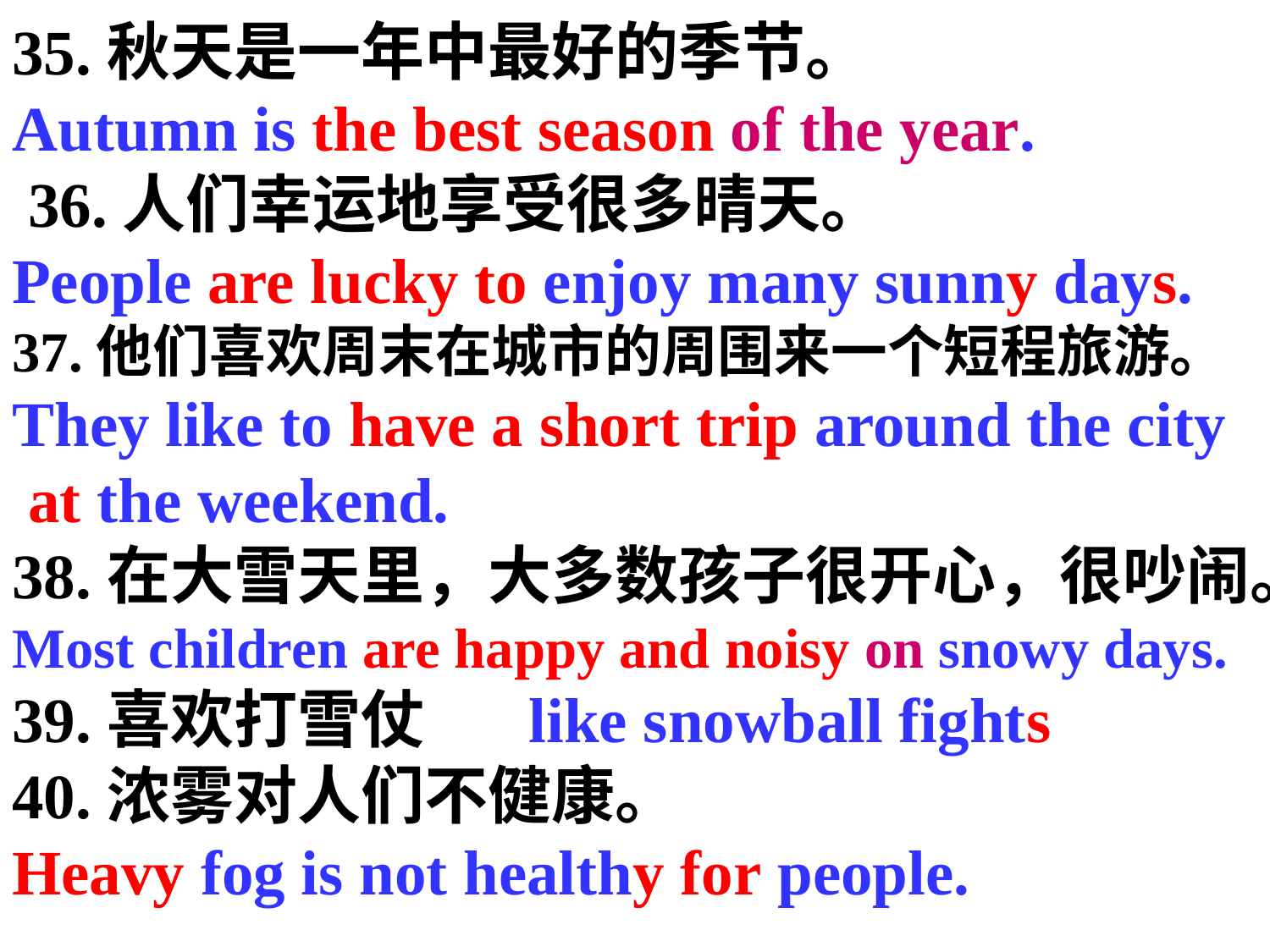

35.秋天是一年中最好的季节。
Autumn is the best season of the year.
 36.人们幸运地享受很多晴天。
People are lucky to enjoy many sunny days.
37.他们喜欢周末在城市的周围来一个短程旅游。
They like to have a short trip around the city
 at the weekend.
38.在大雪天里，大多数孩子很开心，很吵闹。
Most children are happy and noisy on snowy days.
39.喜欢打雪仗
40.浓雾对人们不健康。
Heavy fog is not healthy for people.
like snowball fights